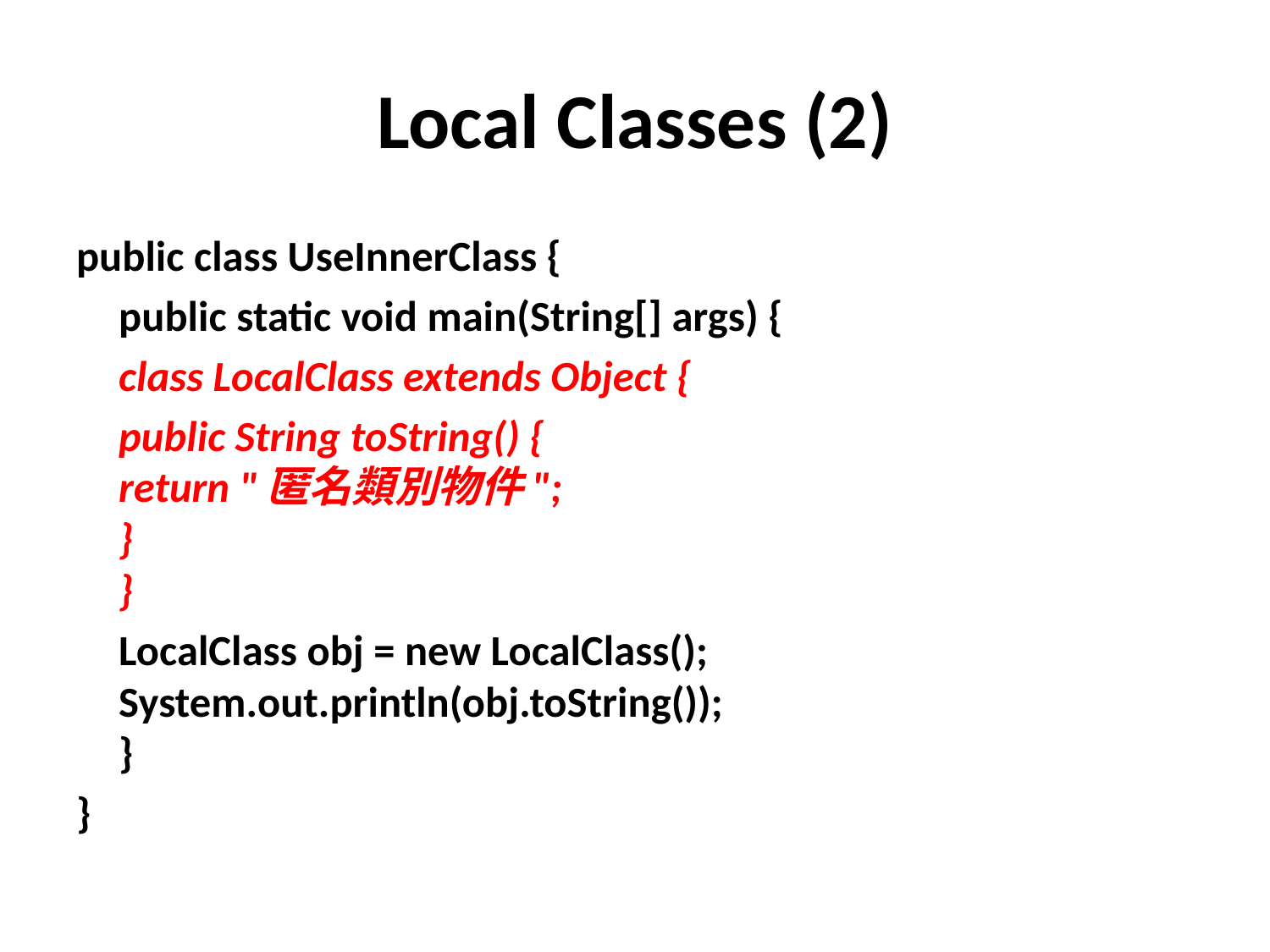

# Local Classes (2)
public class UseInnerClass {
	public static void main(String[] args) {
		class LocalClass extends Object {
			public String toString() {
			return "匿名類別物件";
		}
	}
		LocalClass obj = new LocalClass();
	System.out.println(obj.toString());
}
}